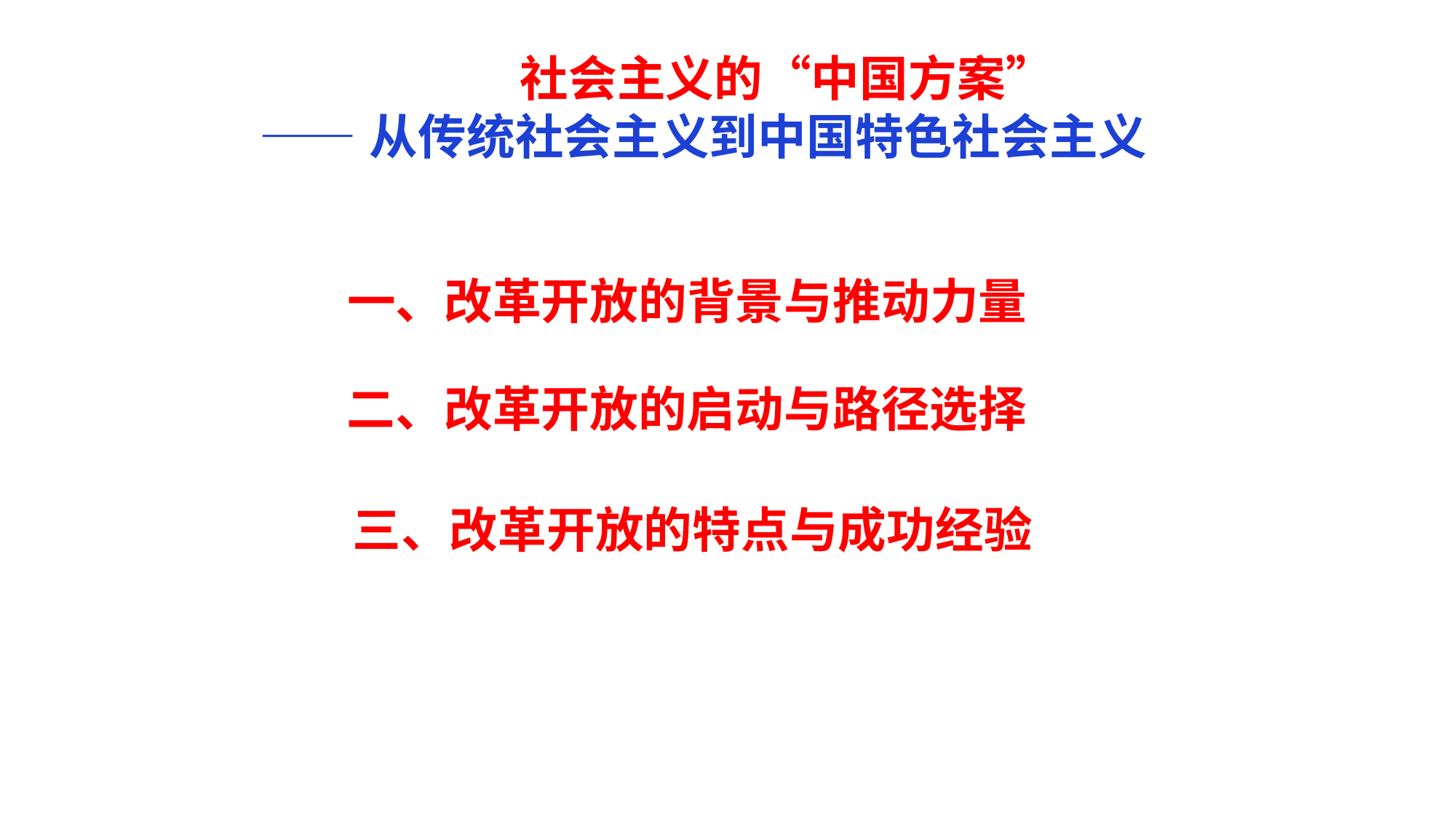

社会主义的“中国方案”
                       ——从传统社会主义到中国特色社会主义
一、改革开放的背景与推动力量
二、改革开放的启动与路径选择
三、改革开放的特点与成功经验